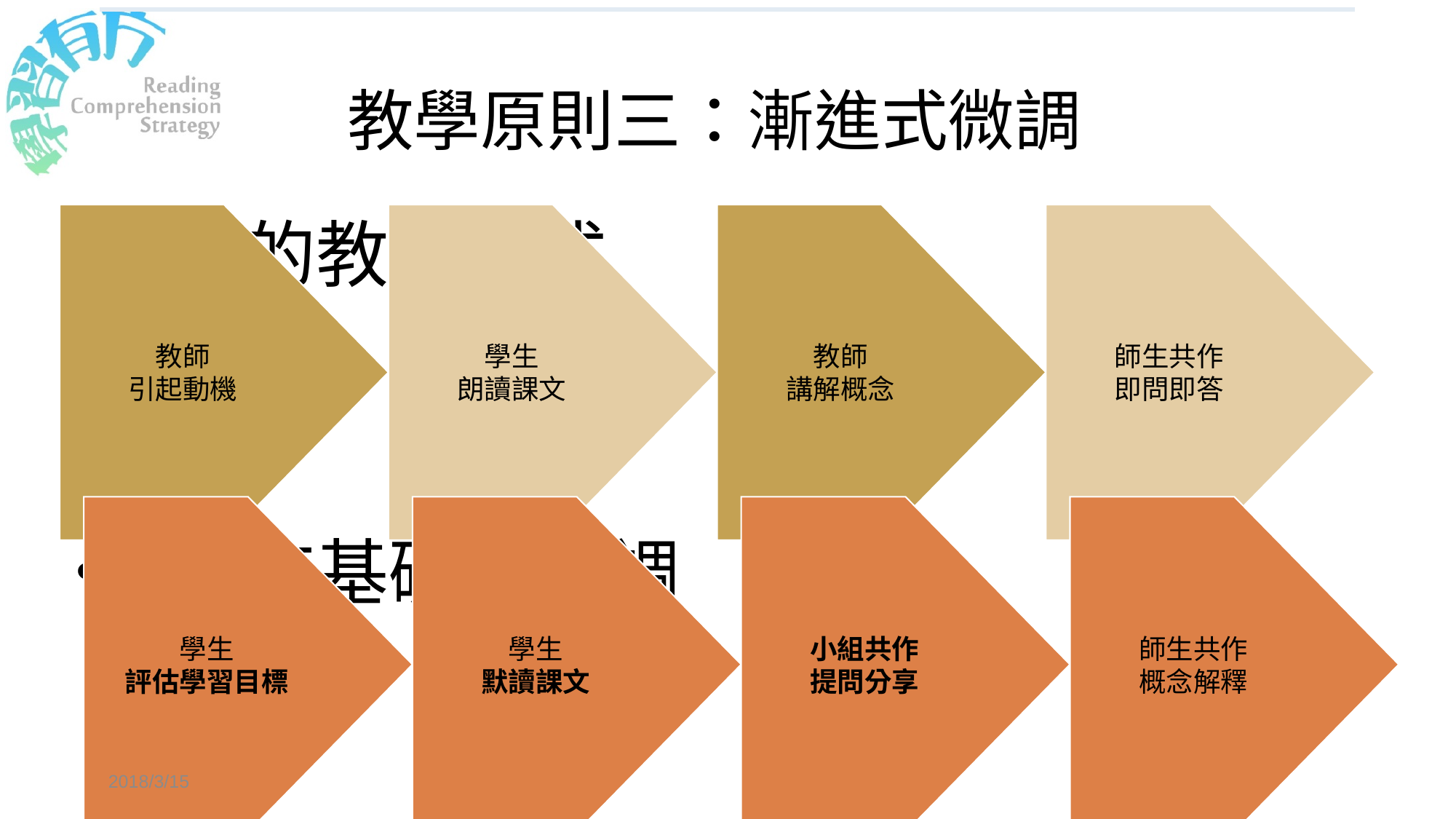

# 教學原則三：漸進式微調
常用的教學模式

在現有基礎上微調

教師
引起動機
學生
朗讀課文
教師
講解概念
師生共作
即問即答
學生
評估學習目標
學生
默讀課文
小組共作
提問分享
師生共作
概念解釋
2018/3/15